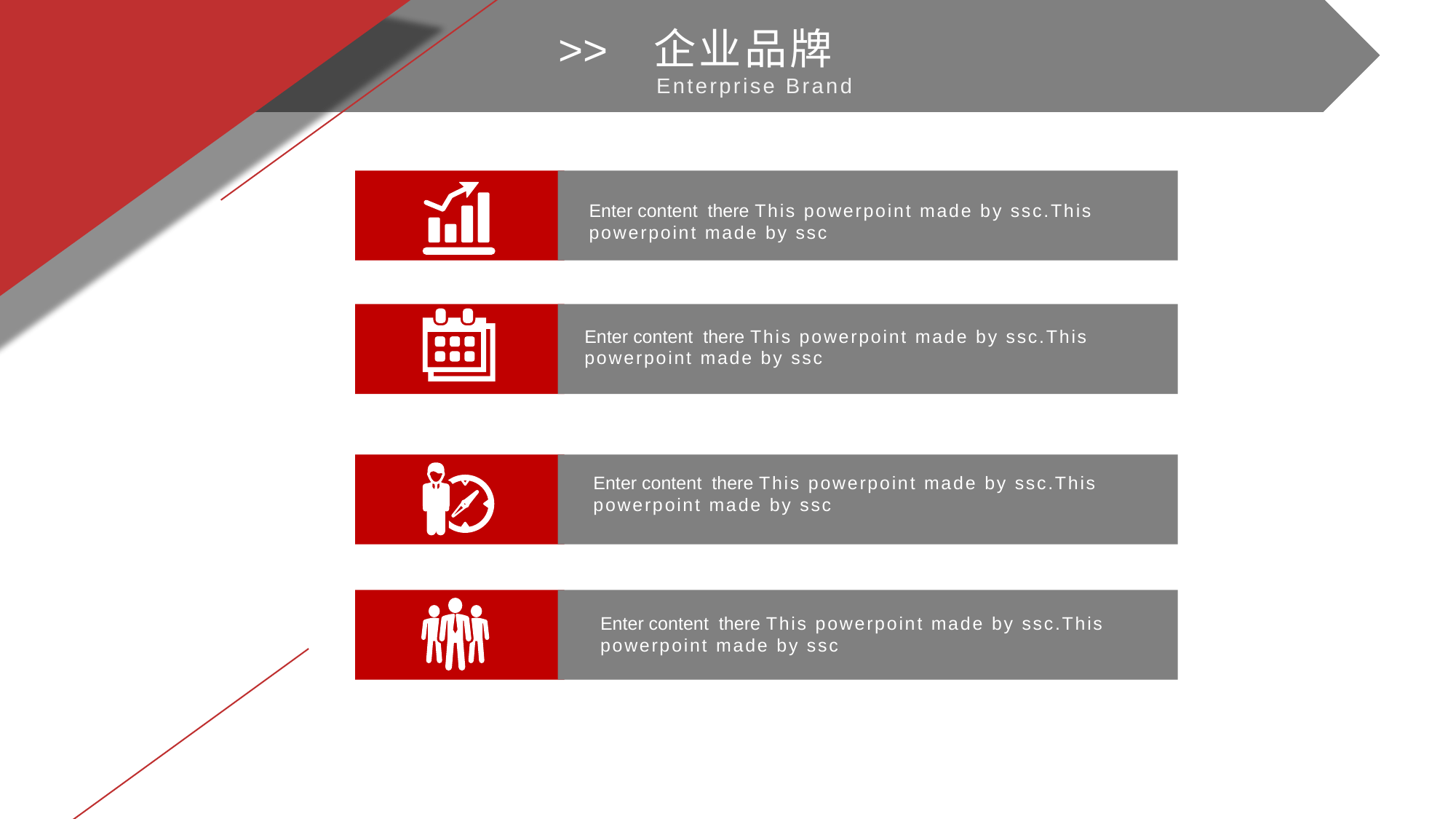

企业品牌
>>
Enterprise Brand

Enter content  there This powerpoint made by ssc.This powerpoint made by ssc

Enter content  there This powerpoint made by ssc.This powerpoint made by ssc

Enter content  there This powerpoint made by ssc.This powerpoint made by ssc

Enter content  there This powerpoint made by ssc.This powerpoint made by ssc